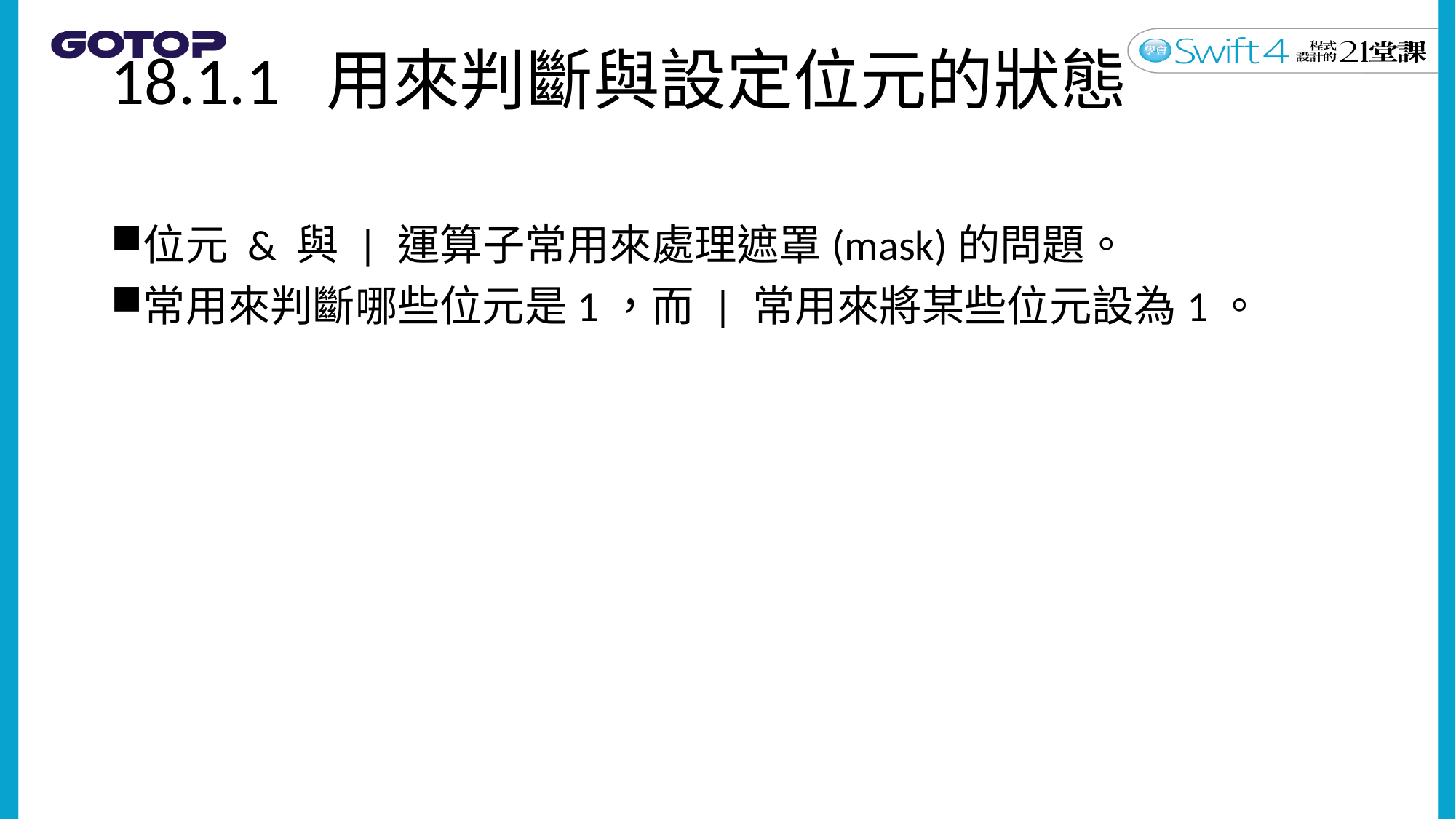

# 18.1.1  用來判斷與設定位元的狀態
位元 & 與 | 運算子常用來處理遮罩(mask)的問題。
常用來判斷哪些位元是1，而 | 常用來將某些位元設為1。